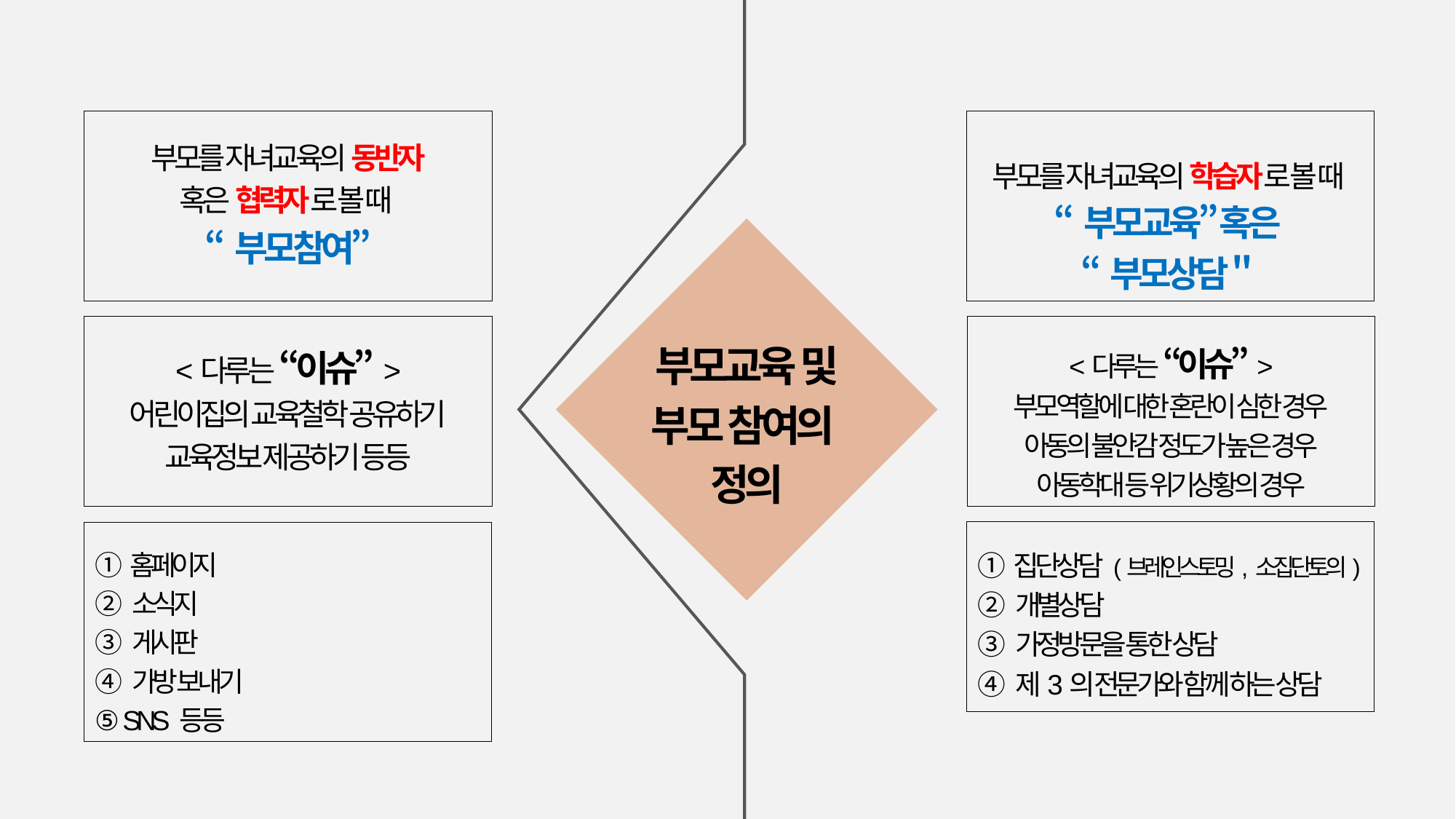

부모를 자녀교육의 동반자
혹은 협력자로 볼 때
“부모참여”

부모를 자녀교육의 학습자로 볼 때
“부모교육” 혹은
“부모상담＂

부모교육 및
부모 참여의
정의

<다루는 “이슈”>
부모역할에 대한 혼란이 심한 경우
아동의 불안감 정도가 높은 경우
아동학대 등 위기상황의 경우

<다루는 “이슈”>
어린이집의 교육철학 공유하기
교육정보 제공하기 등등

START

① 집단상담 (브레인스토밍, 소집단토의)
② 개별상담
③ 가정방문을 통한 상담
④ 제3의 전문가와 함께 하는 상담

① 홈페이지
② 소식지
③ 게시판
④ 가방 보내기
⑤ SNS 등등